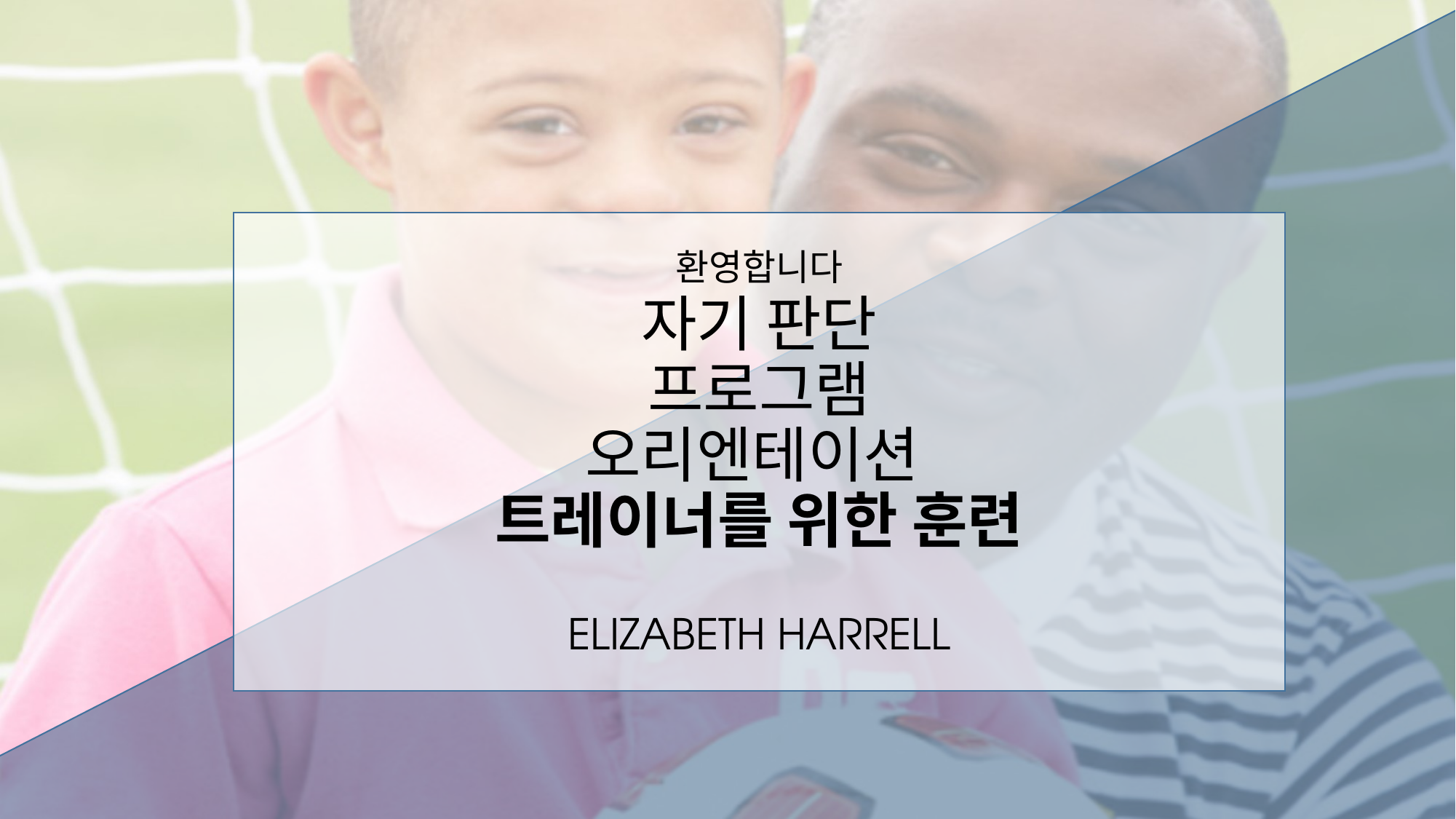

환영합니다
자기 판단
 프로그램
오리엔테이션
트레이너를 위한 훈련

ELIZABETH HARRELL